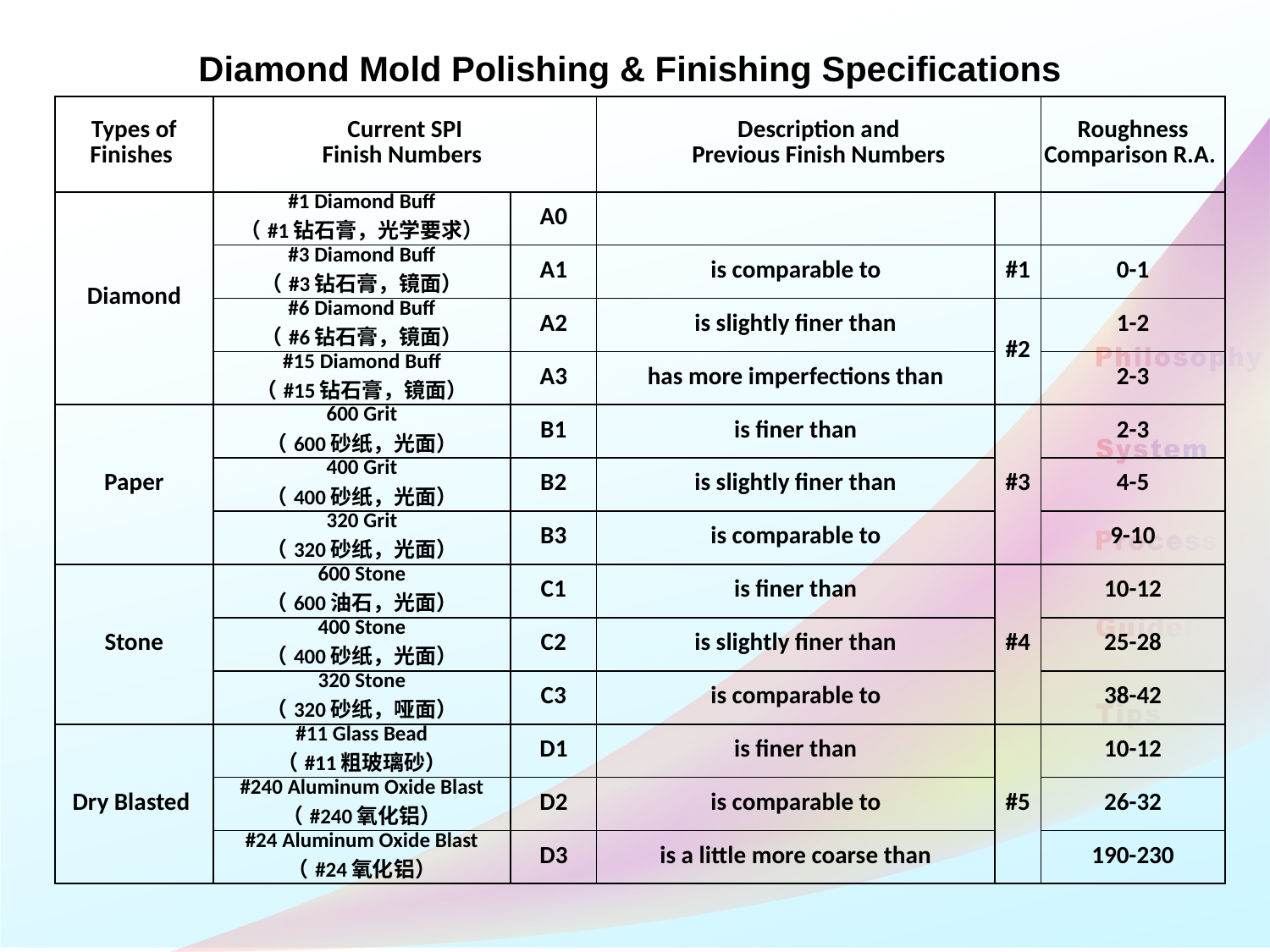

Diamond Mold Polishing & Finishing Specifications
| Types of Finishes | Current SPI Finish Numbers |  | Description and Previous Finish Numbers |  | Roughness Comparison R.A. |
| --- | --- | --- | --- | --- | --- |
| Diamond | #1 Diamond Buff （#1钻石膏，光学要求） | A0 |  |  |  |
|  | #3 Diamond Buff （#3钻石膏，镜面） | A1 | is comparable to | #1 | 0-1 |
|  | #6 Diamond Buff （#6钻石膏，镜面） | A2 | is slightly finer than | #2 | 1-2 |
|  | #15 Diamond Buff （#15钻石膏，镜面） | A3 | has more imperfections than |  | 2-3 |
| Paper | 600 Grit （600砂纸，光面） | B1 | is finer than | #3 | 2-3 |
|  | 400 Grit （400砂纸，光面） | B2 | is slightly finer than |  | 4-5 |
|  | 320 Grit （320砂纸，光面） | B3 | is comparable to |  | 9-10 |
| Stone | 600 Stone （600油石，光面） | C1 | is finer than | #4 | 10-12 |
|  | 400 Stone （400砂纸，光面） | C2 | is slightly finer than |  | 25-28 |
|  | 320 Stone （320砂纸，哑面） | C3 | is comparable to |  | 38-42 |
| Dry Blasted | #11 Glass Bead （#11粗玻璃砂） | D1 | is finer than | #5 | 10-12 |
|  | #240 Aluminum Oxide Blast （#240氧化铝） | D2 | is comparable to |  | 26-32 |
|  | #24 Aluminum Oxide Blast （#24氧化铝） | D3 | is a little more coarse than |  | 190-230 |